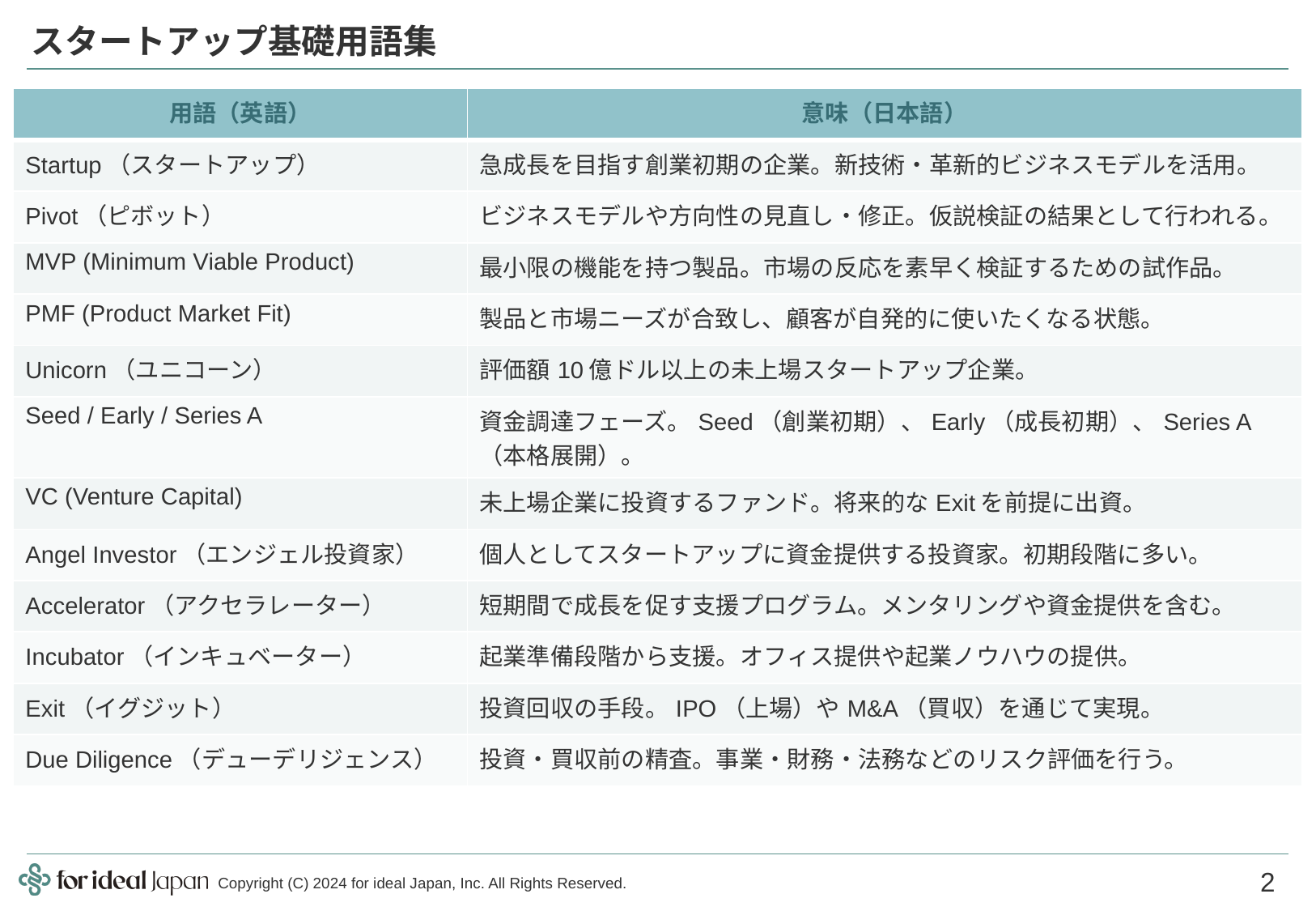

# スタートアップ基礎用語集
| 用語（英語） | 意味（日本語） |
| --- | --- |
| Startup（スタートアップ） | 急成長を目指す創業初期の企業。新技術・革新的ビジネスモデルを活用。 |
| Pivot（ピボット） | ビジネスモデルや方向性の見直し・修正。仮説検証の結果として行われる。 |
| MVP (Minimum Viable Product) | 最小限の機能を持つ製品。市場の反応を素早く検証するための試作品。 |
| PMF (Product Market Fit) | 製品と市場ニーズが合致し、顧客が自発的に使いたくなる状態。 |
| Unicorn（ユニコーン） | 評価額10億ドル以上の未上場スタートアップ企業。 |
| Seed / Early / Series A | 資金調達フェーズ。Seed（創業初期）、Early（成長初期）、Series A（本格展開）。 |
| VC (Venture Capital) | 未上場企業に投資するファンド。将来的なExitを前提に出資。 |
| Angel Investor（エンジェル投資家） | 個人としてスタートアップに資金提供する投資家。初期段階に多い。 |
| Accelerator（アクセラレーター） | 短期間で成長を促す支援プログラム。メンタリングや資金提供を含む。 |
| Incubator（インキュベーター） | 起業準備段階から支援。オフィス提供や起業ノウハウの提供。 |
| Exit（イグジット） | 投資回収の手段。IPO（上場）やM&A（買収）を通じて実現。 |
| Due Diligence（デューデリジェンス） | 投資・買収前の精査。事業・財務・法務などのリスク評価を行う。 |